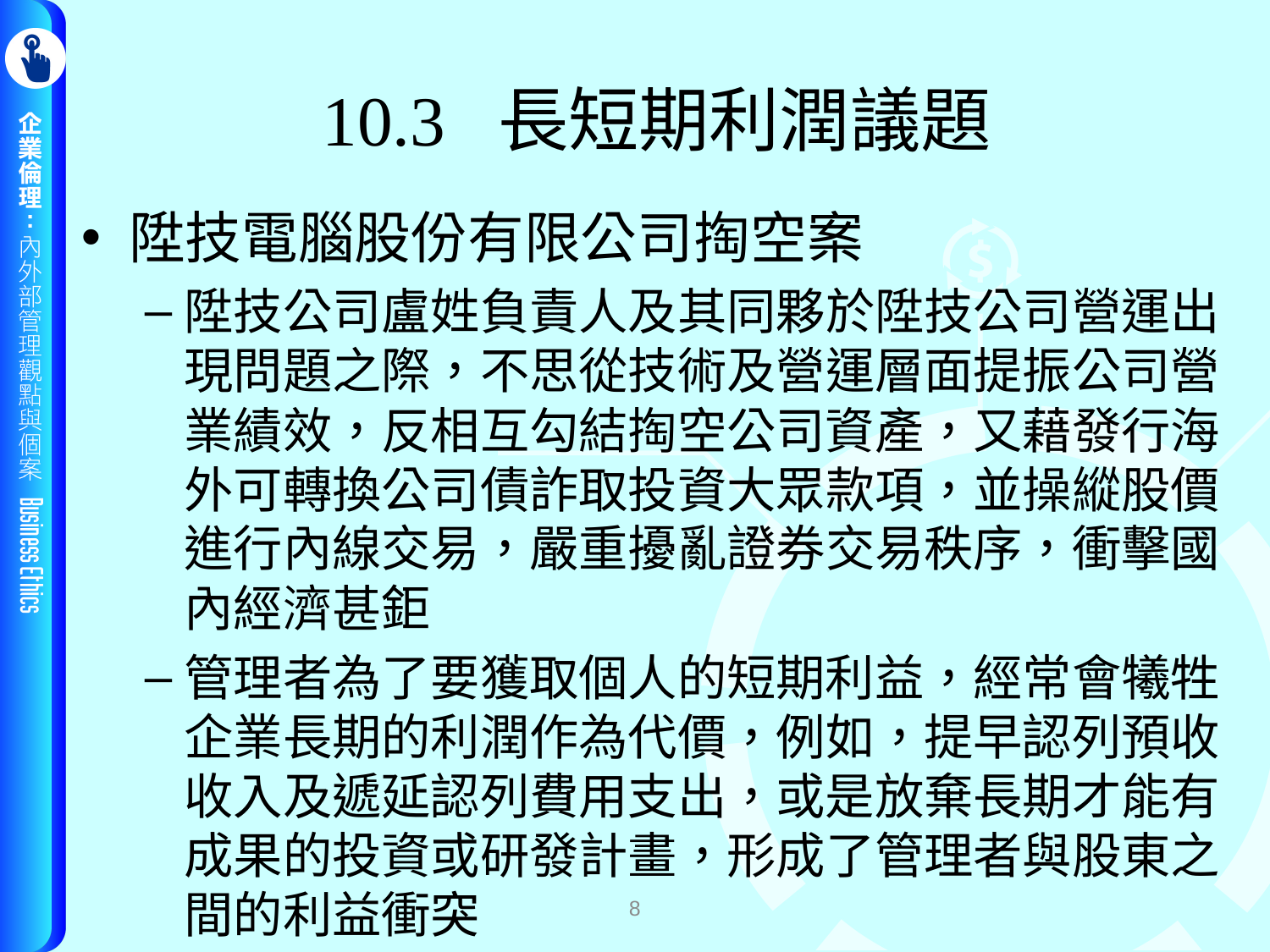

# 10.3  長短期利潤議題
陞技電腦股份有限公司掏空案
陞技公司盧姓負責人及其同夥於陞技公司營運出現問題之際，不思從技術及營運層面提振公司營業績效，反相互勾結掏空公司資產，又藉發行海外可轉換公司債詐取投資大眾款項，並操縱股價進行內線交易，嚴重擾亂證券交易秩序，衝擊國內經濟甚鉅
管理者為了要獲取個人的短期利益，經常會犧牲企業長期的利潤作為代價，例如，提早認列預收收入及遞延認列費用支出，或是放棄長期才能有成果的投資或研發計畫，形成了管理者與股東之間的利益衝突
8